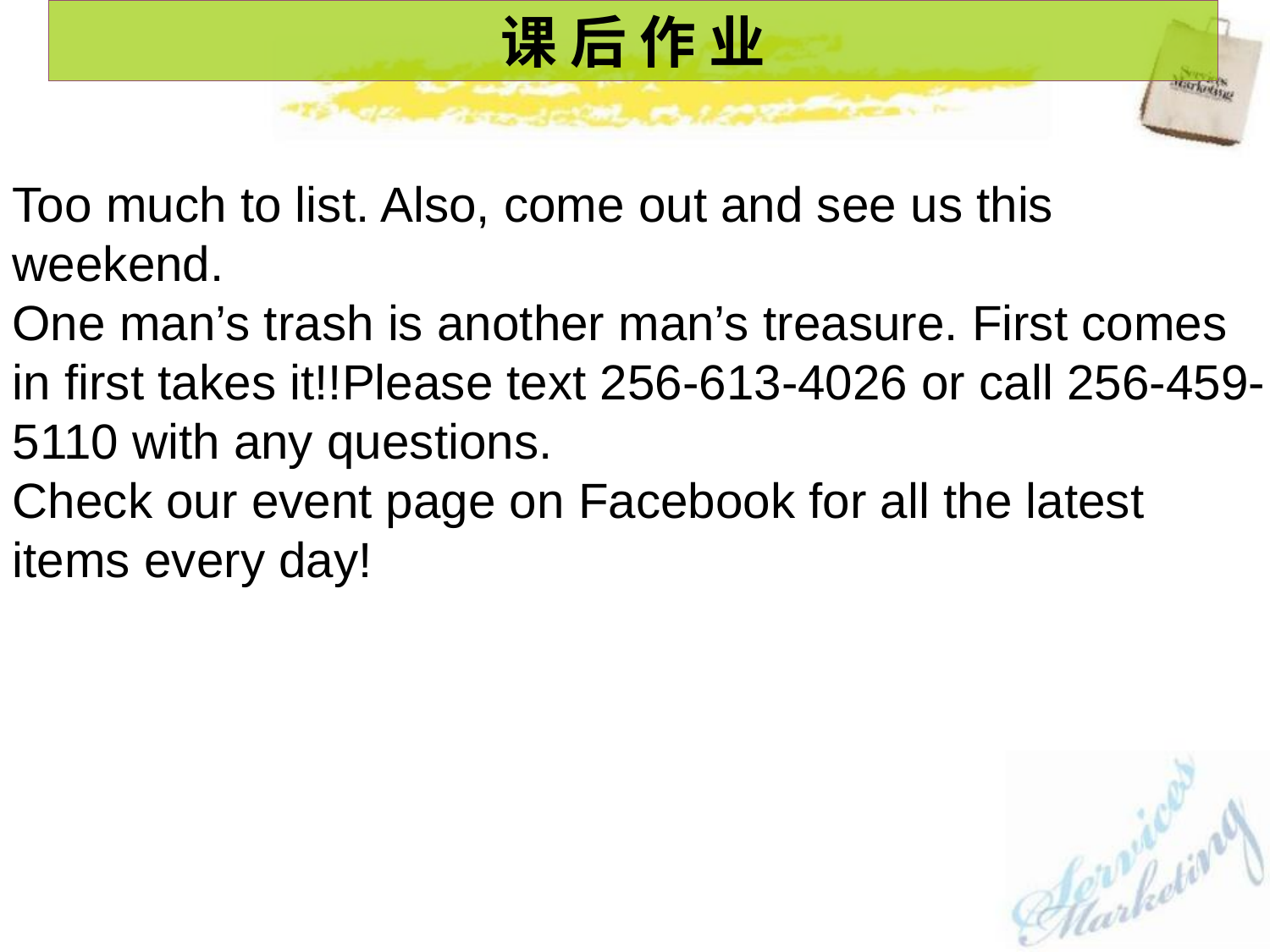

课 后 作 业
Too much to list. Also, come out and see us this weekend.
One man’s trash is another man’s treasure. First comes in first takes it!!Please text 256-613-4026 or call 256-459-5110 with any questions.
Check our event page on Facebook for all the latest items every day!